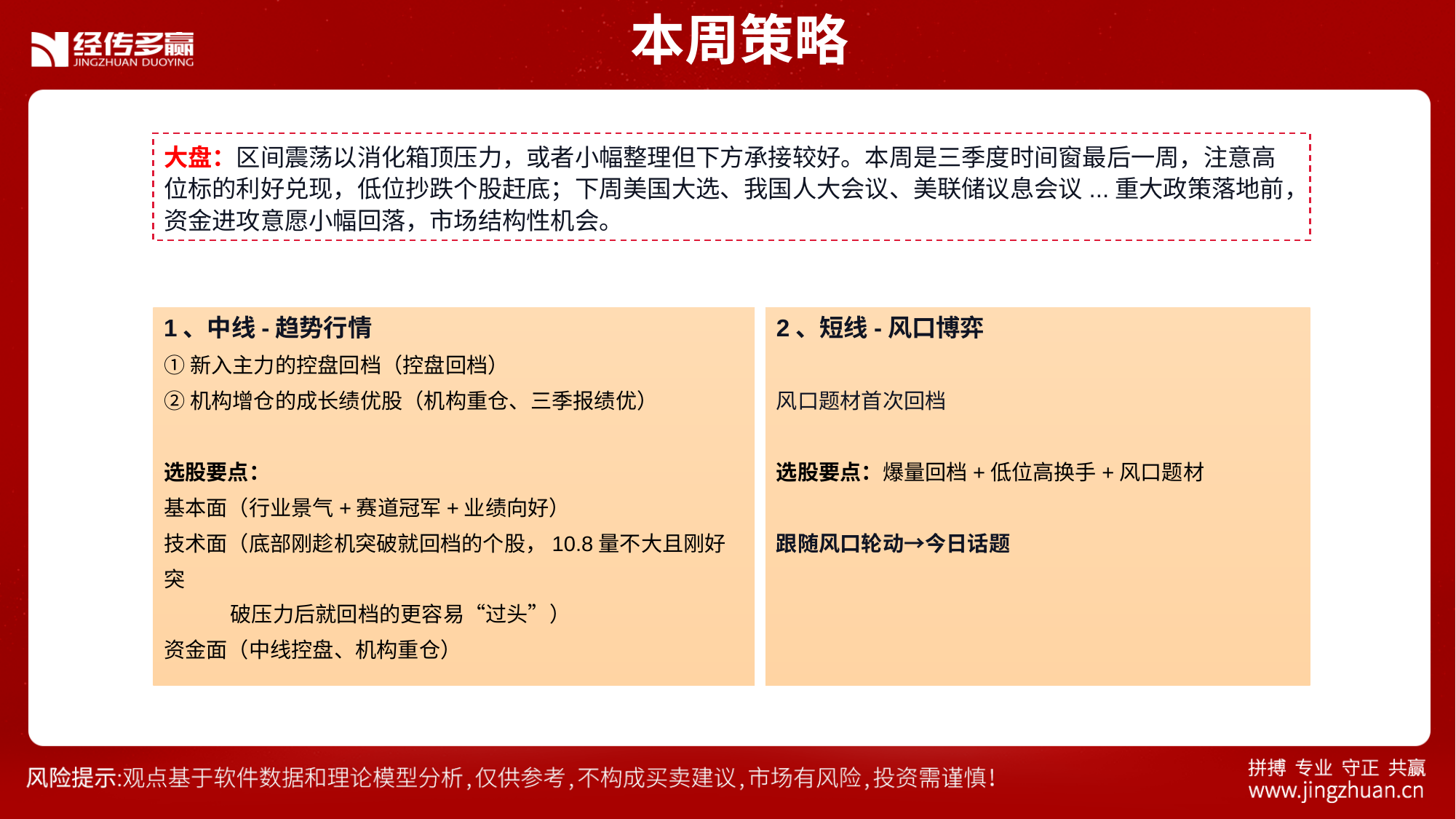

本周策略
大盘：区间震荡以消化箱顶压力，或者小幅整理但下方承接较好。本周是三季度时间窗最后一周，注意高位标的利好兑现，低位抄跌个股赶底；下周美国大选、我国人大会议、美联储议息会议...重大政策落地前，资金进攻意愿小幅回落，市场结构性机会。
1、中线-趋势行情
①新入主力的控盘回档（控盘回档）
②机构增仓的成长绩优股（机构重仓、三季报绩优）

选股要点：
基本面（行业景气+赛道冠军+业绩向好）
技术面（底部刚趁机突破就回档的个股，10.8量不大且刚好突
             破压力后就回档的更容易“过头”）
资金面（中线控盘、机构重仓）
2、短线-风口博弈

风口题材首次回档

选股要点：爆量回档+低位高换手+风口题材

跟随风口轮动→今日话题